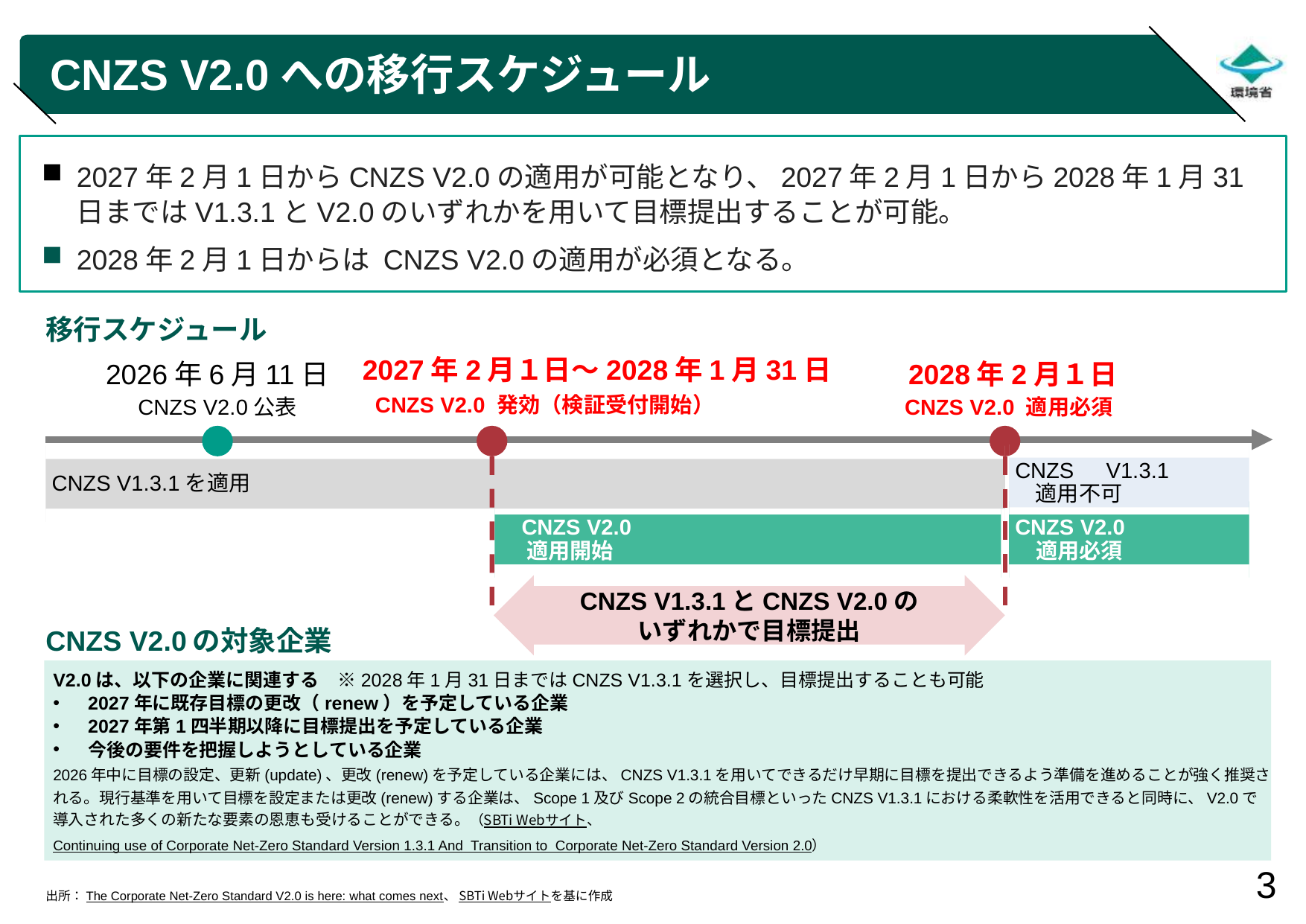

# CNZS V2.0への移行スケジュール
2027年2月1日からCNZS V2.0の適用が可能となり、2027年2月1日から2028年1月31日まではV1.3.1とV2.0のいずれかを用いて目標提出することが可能。
2028年2月1日からは CNZS V2.0の適用が必須となる。
移行スケジュール
2027年2月１日～2028年1月31日
2028年2月１日
2026年6月11日
CNZS V2.0 発効（検証受付開始）
CNZS V2.0 適用必須
CNZS V2.0公表

 CNZS　V1.3.1
　 適用不可
 CNZS V1.3.1を適用
　CNZS V2.0
　  適用開始
 CNZS V2.0
　 適用必須
CNZS V1.3.1とCNZS V2.0の
いずれかで目標提出
CNZS V2.0の対象企業
V2.0は、以下の企業に関連する　※2028年1月31日まではCNZS V1.3.1を選択し、目標提出することも可能
2027年に既存目標の更改（renew）を予定している企業
2027年第1四半期以降に目標提出を予定している企業
今後の要件を把握しようとしている企業
2026年中に目標の設定、更新(update)、更改(renew)を予定している企業には、CNZS V1.3.1を用いてできるだけ早期に目標を提出できるよう準備を進めることが強く推奨される。現行基準を用いて目標を設定または更改(renew)する企業は、Scope 1及びScope 2の統合目標といったCNZS V1.3.1における柔軟性を活用できると同時に、V2.0で導入された多くの新たな要素の恩恵も受けることができる。（SBTi Webサイト、Continuing use of Corporate Net-Zero Standard Version 1.3.1 And  Transition to  Corporate Net-Zero Standard Version 2.0）
出所：The Corporate Net-Zero Standard V2.0 is here: what comes next、 SBTi Webサイトを基に作成